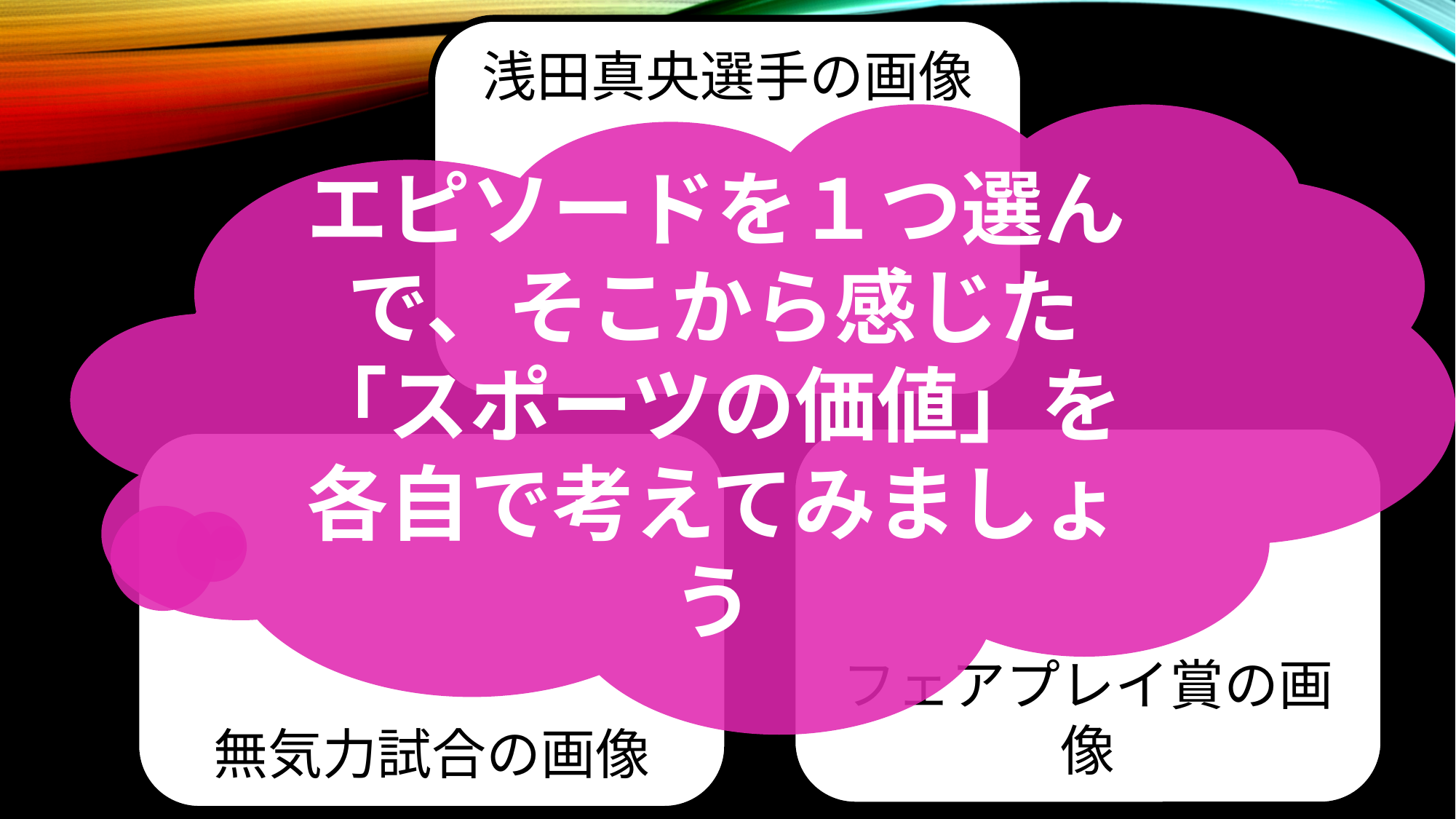

浅田真央選手の画像
エピソードを１つ選んで、そこから感じた
「スポーツの価値」を
各自で考えてみましょう
フェアプレイ賞の画像
無気力試合の画像